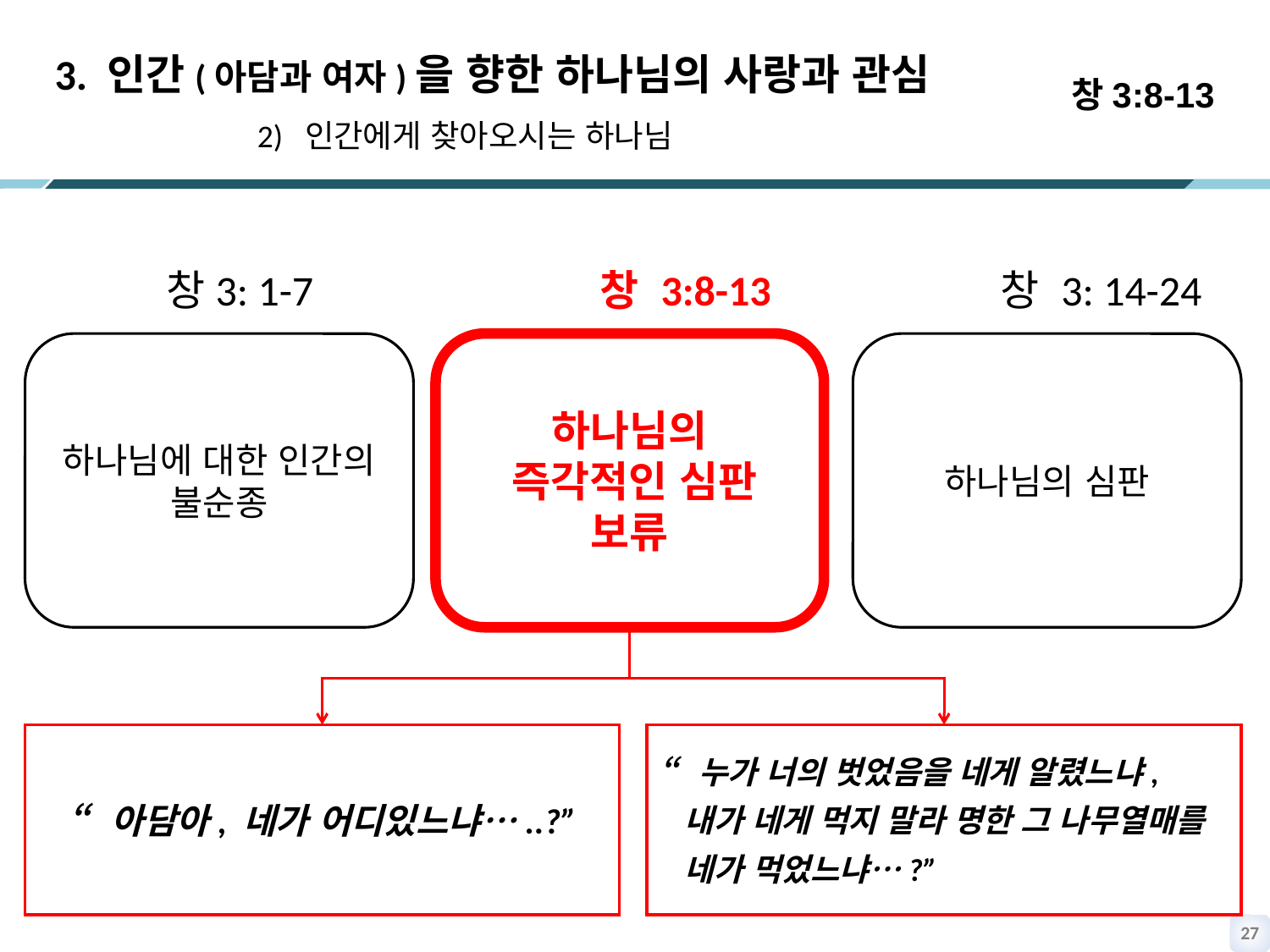

창3:8-13

  3. 인간(아담과 여자)을 향한 하나님의 사랑과 관심
2)  인간에게 찾아오시는 하나님

          창3: 1-7                             창 3:8-13                       창 3: 14-24

하나님에 대한 인간의 불순종
하나님의
 즉각적인 심판
보류
하나님의 심판
“아담아, 네가 어디있느냐…..?”

“누가 너의 벗었음을 네게 알렸느냐,

  내가 네게 먹지 말라 명한 그 나무열매를

  네가 먹었느냐…?”

27